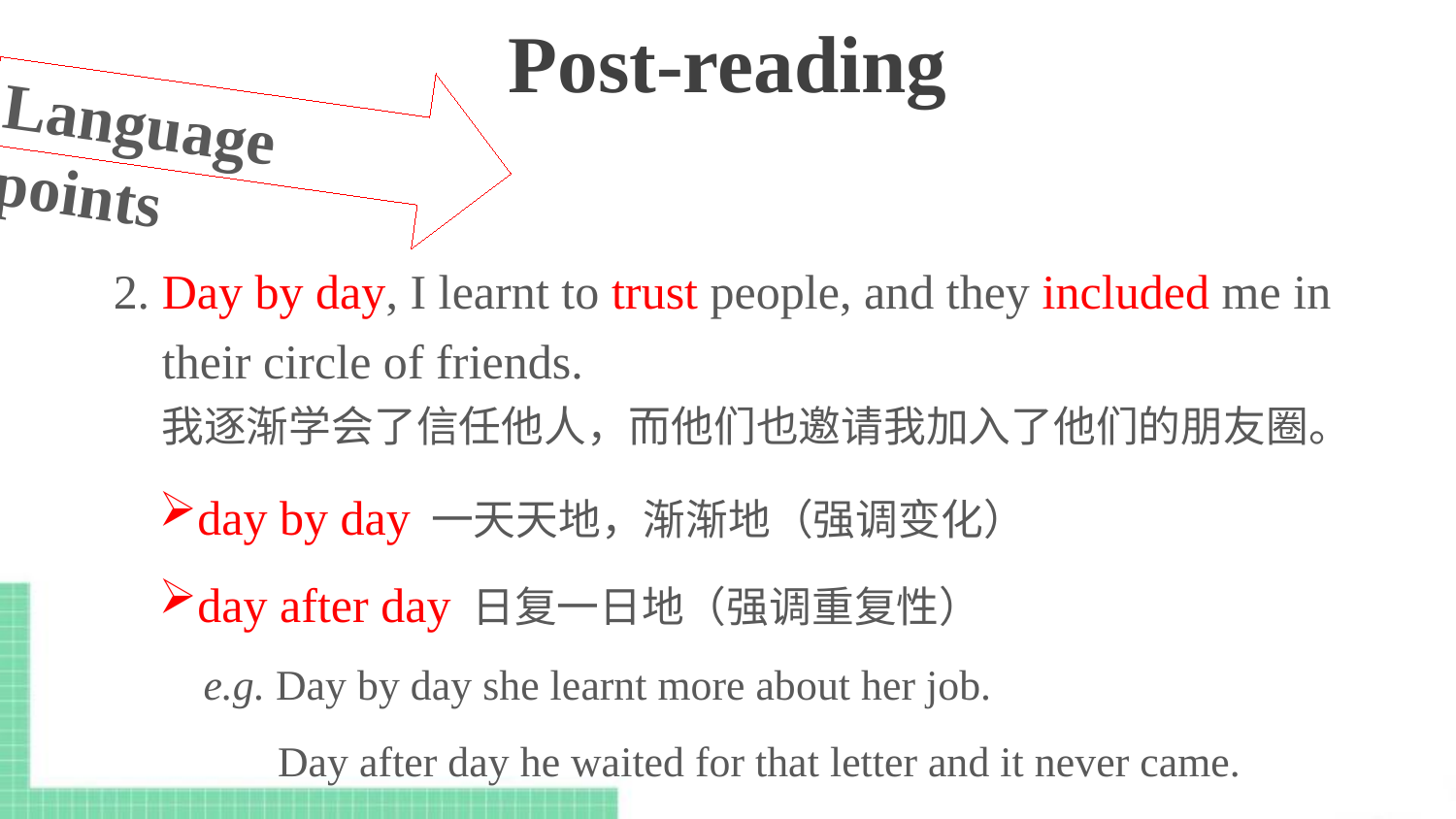

Post-reading
Language points

2. Day by day, I learnt to trust people, and they included me in
    their circle of friends.
    我逐渐学会了信任他人，而他们也邀请我加入了他们的朋友圈。
day by day 一天天地，渐渐地（强调变化）
day after day 日复一日地（强调重复性）
e.g. Day by day she learnt more about her job.
       Day after day he waited for that letter and it never came.